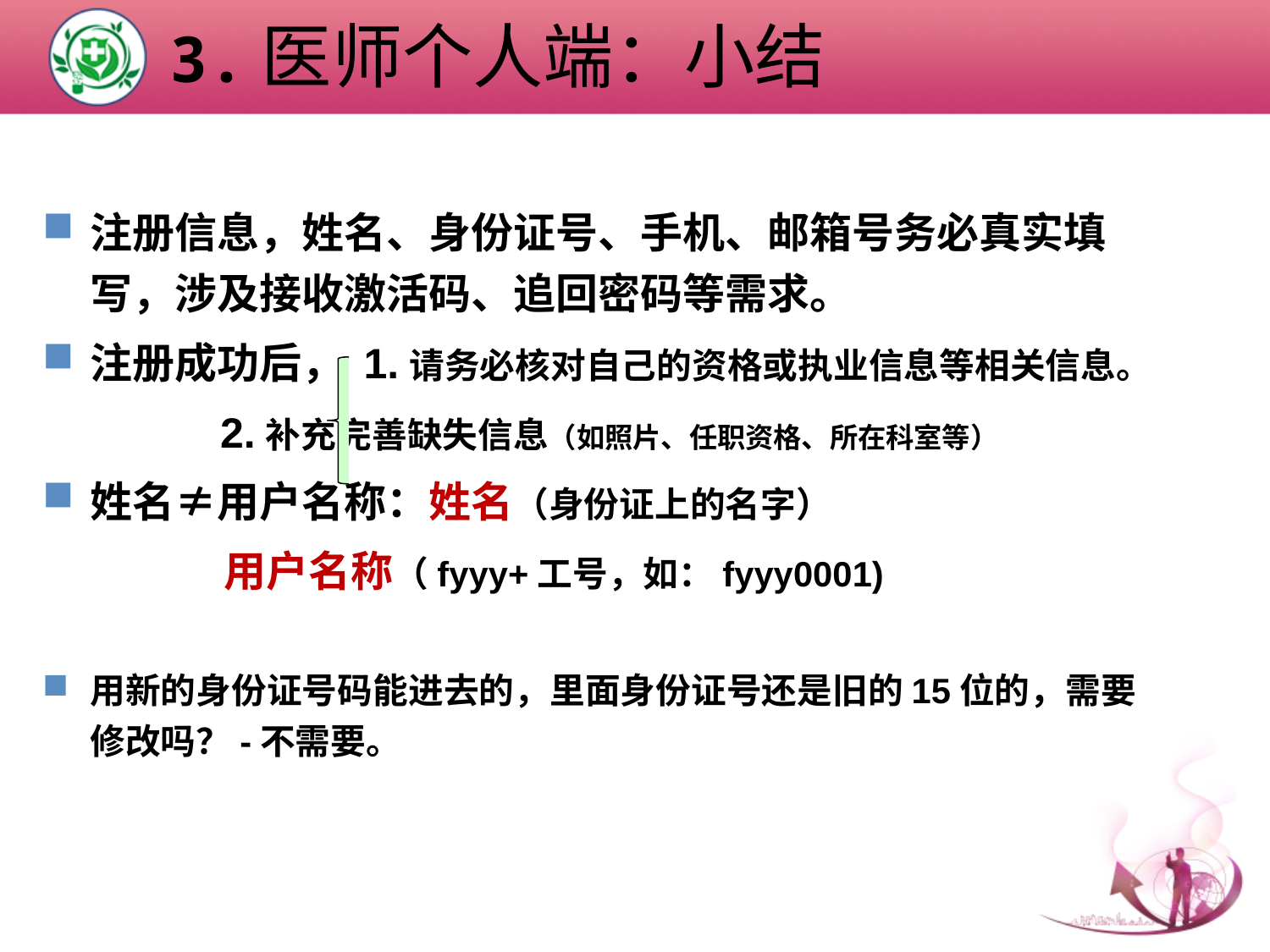

3.医师个人端：小结

注册信息，姓名、身份证号、手机、邮箱号务必真实填写，涉及接收激活码、追回密码等需求。
注册成功后， 1.请务必核对自己的资格或执业信息等相关信息。
               2.补充完善缺失信息（如照片、任职资格、所在科室等）
姓名≠用户名称：姓名（身份证上的名字）
                  用户名称（fyyy+工号，如：fyyy0001)

用新的身份证号码能进去的，里面身份证号还是旧的15位的，需要修改吗？-不需要。